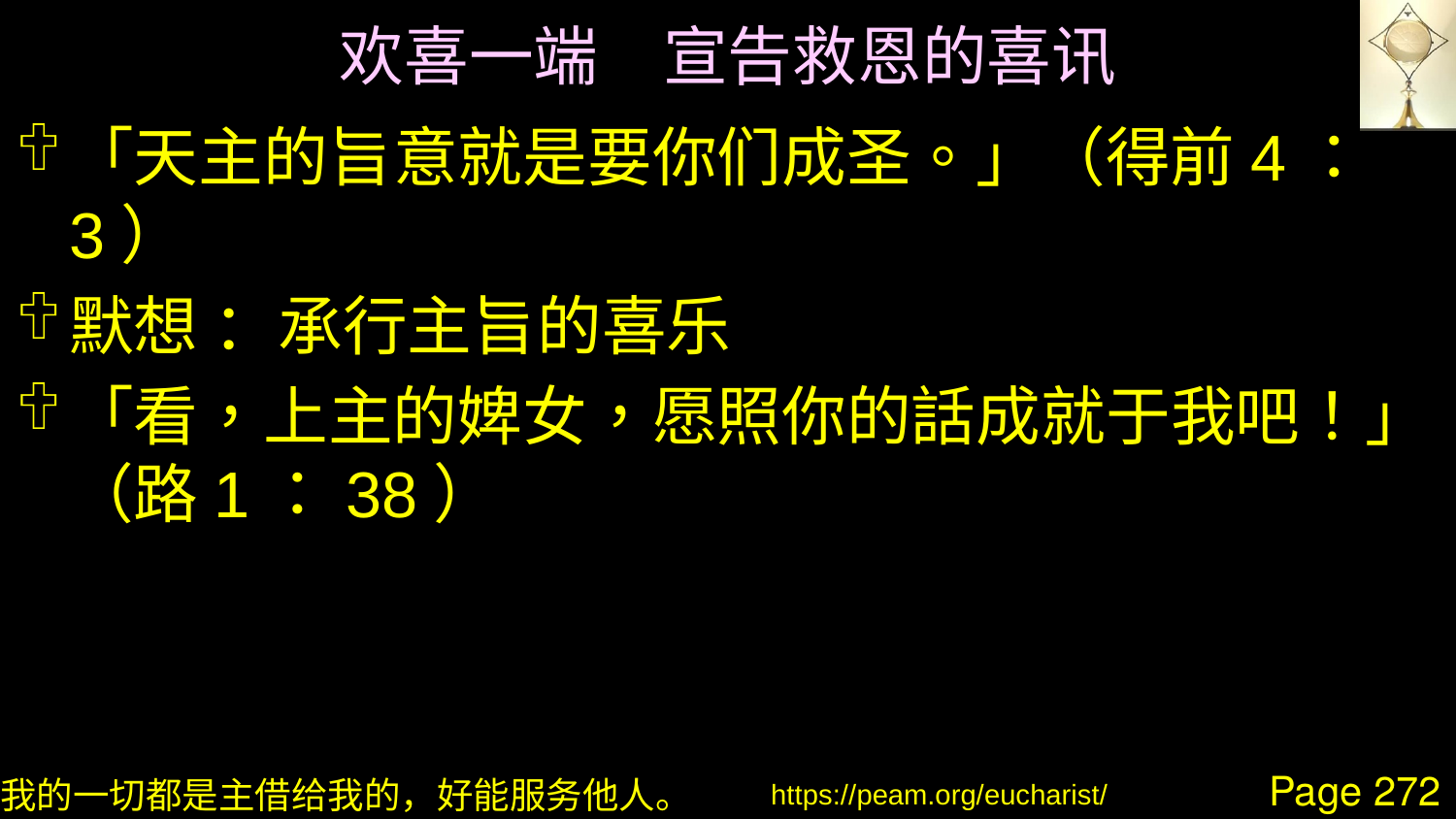

# 欢喜一端　宣告救恩的喜讯
「天主的旨意就是要你们成圣。」（得前4：3）
默想 ：承行主旨的喜乐
「看，上主的婢女，愿照你的話成就于我吧！」（路1：38）